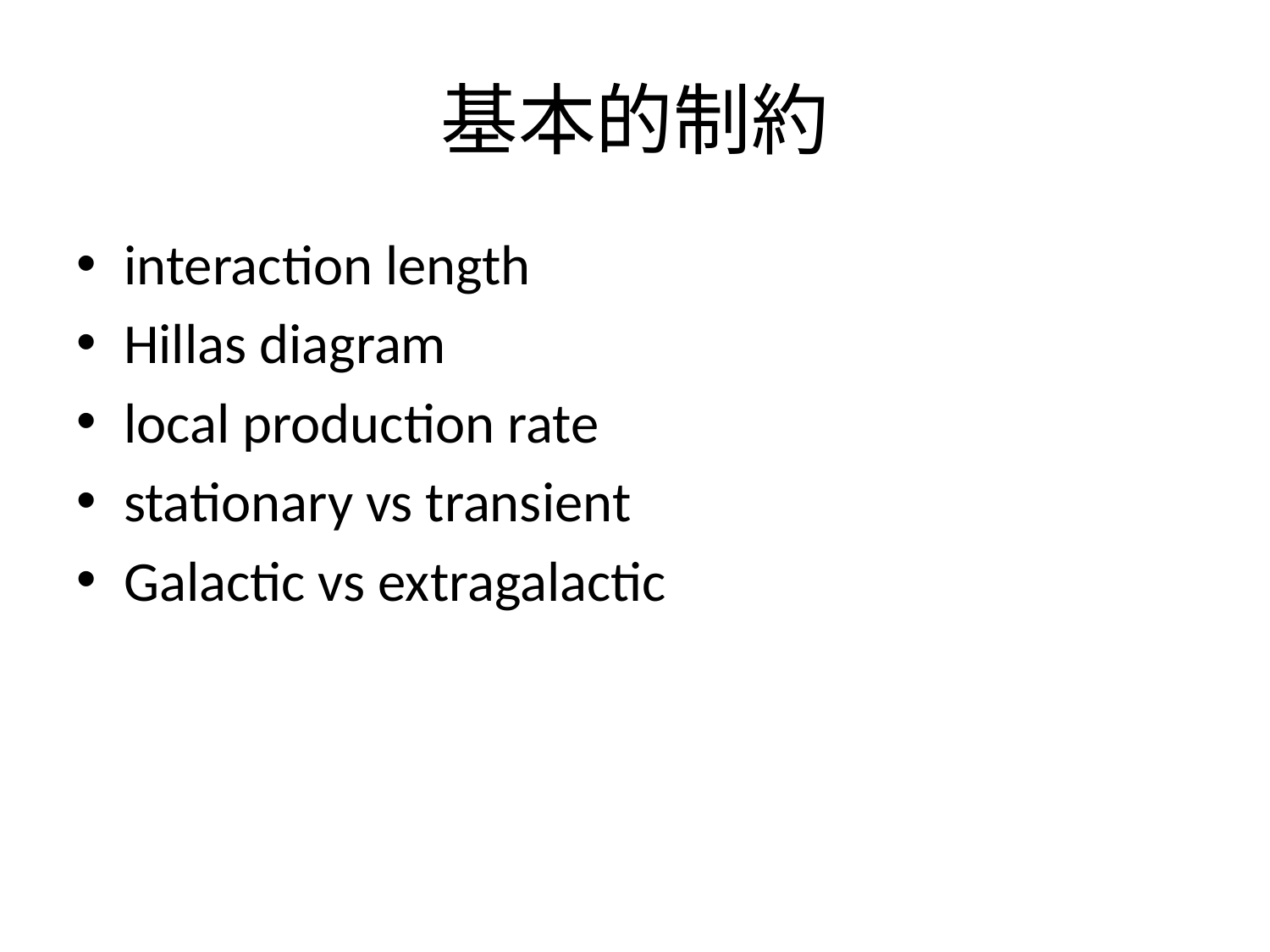

# 基本的制約
interaction length
Hillas diagram
local production rate
stationary vs transient
Galactic vs extragalactic